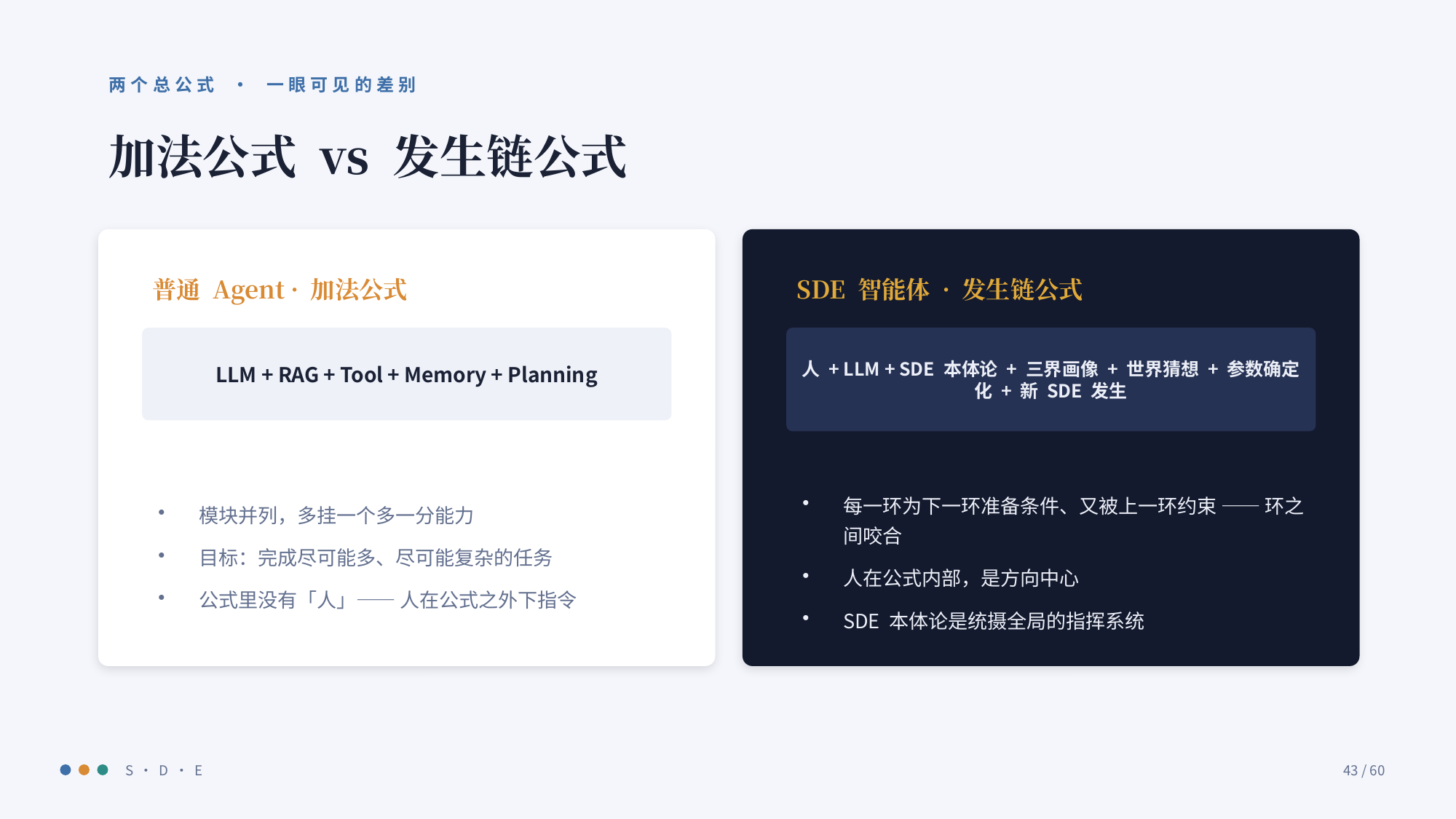

两个总公式 · 一眼可见的差别
加法公式 vs 发生链公式

普通 Agent · 加法公式
SDE 智能体 · 发生链公式

LLM + RAG + Tool + Memory + Planning

人 + LLM + SDE 本体论 + 三界画像 + 世界猜想 + 参数确定化 + 新 SDE 发生
模块并列，多挂一个多一分能力
目标：完成尽可能多、尽可能复杂的任务
公式里没有「人」—— 人在公式之外下指令
每一环为下一环准备条件、又被上一环约束 —— 环之间咬合
人在公式内部，是方向中心
SDE 本体论是统摄全局的指挥系统
S · D · E
43 / 60